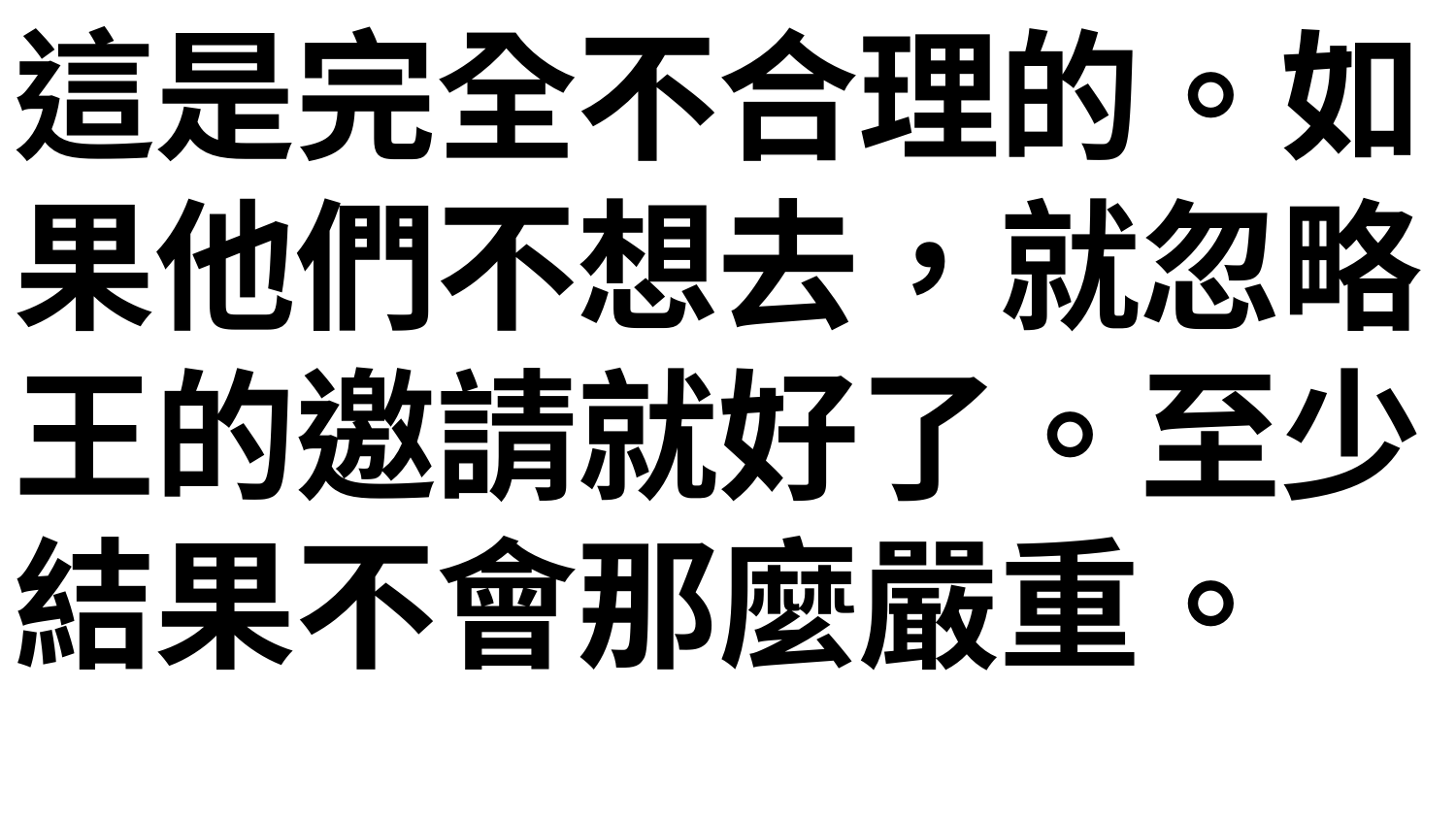

這是完全不合理的。如果他們不想去，就忽略王的邀請就好了。至少結果不會那麼嚴重。